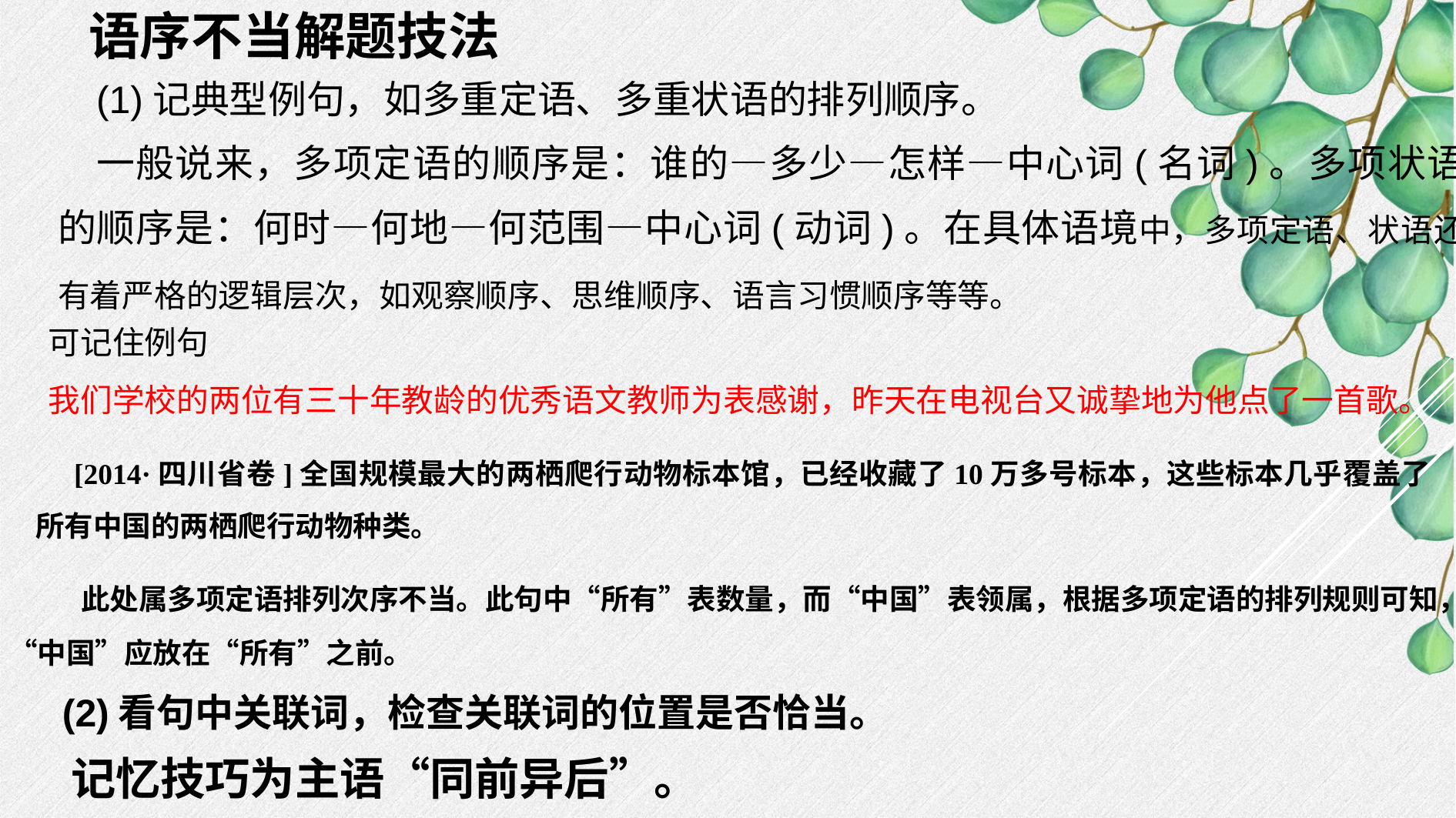

语序不当解题技法
(1)记典型例句，如多重定语、多重状语的排列顺序。
一般说来，多项定语的顺序是：谁的—多少—怎样—中心词(名词)。多项状语的顺序是：何时—何地—何范围—中心词(动词)。在具体语境中，多项定语、状语还有着严格的逻辑层次，如观察顺序、思维顺序、语言习惯顺序等等。
可记住例句
我们学校的两位有三十年教龄的优秀语文教师为表感谢，昨天在电视台又诚挚地为他点了一首歌。
[2014·四川省卷]全国规模最大的两栖爬行动物标本馆，已经收藏了10万多号标本，这些标本几乎覆盖了所有中国的两栖爬行动物种类。
          此处属多项定语排列次序不当。此句中“所有”表数量，而“中国”表领属，根据多项定语的排列规则可知，“中国”应放在“所有”之前。
(2)看句中关联词，检查关联词的位置是否恰当。
记忆技巧为主语“同前异后”。